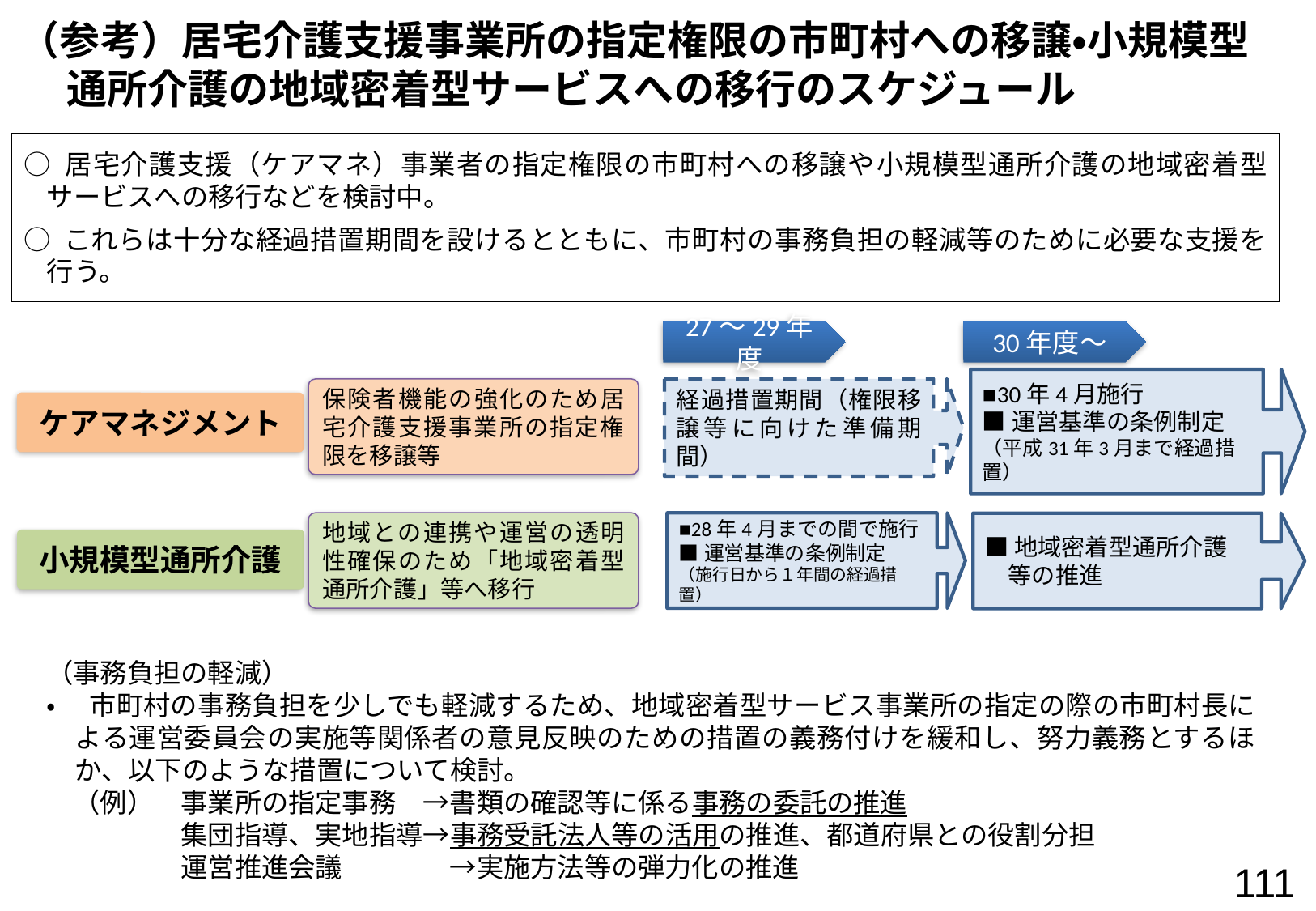

（参考）居宅介護支援事業所の指定権限の市町村への移譲・小規模型通所介護の地域密着型サービスへの移行のスケジュール
○ 居宅介護支援（ケアマネ）事業者の指定権限の市町村への移譲や小規模型通所介護の地域密着型サービスへの移行などを検討中。
○ これらは十分な経過措置期間を設けるとともに、市町村の事務負担の軽減等のために必要な支援を行う。
27～29年度
30年度～
■30年4月施行
■運営基準の条例制定
（平成31年3月まで経過措置）
経過措置期間（権限移譲等に向けた準備期間）
保険者機能の強化のため居宅介護支援事業所の指定権限を移譲等
ケアマネジメント
地域との連携や運営の透明性確保のため「地域密着型通所介護」等へ移行
■28年4月までの間で施行
■運営基準の条例制定
（施行日から１年間の経過措置）
■地域密着型通所介護等の推進
小規模型通所介護

（事務負担の軽減）
・　 市町村の事務負担を少しでも軽減するため、地域密着型サービス事業所の指定の際の市町村長による運営委員会の実施等関係者の意見反映のための措置の義務付けを緩和し、努力義務とするほか、以下のような措置について検討。
　（例）　事業所の指定事務　→書類の確認等に係る事務の委託の推進
　　　　　集団指導、実地指導→事務受託法人等の活用の推進、都道府県との役割分担
　　　　　運営推進会議　　　　→実施方法等の弾力化の推進
111